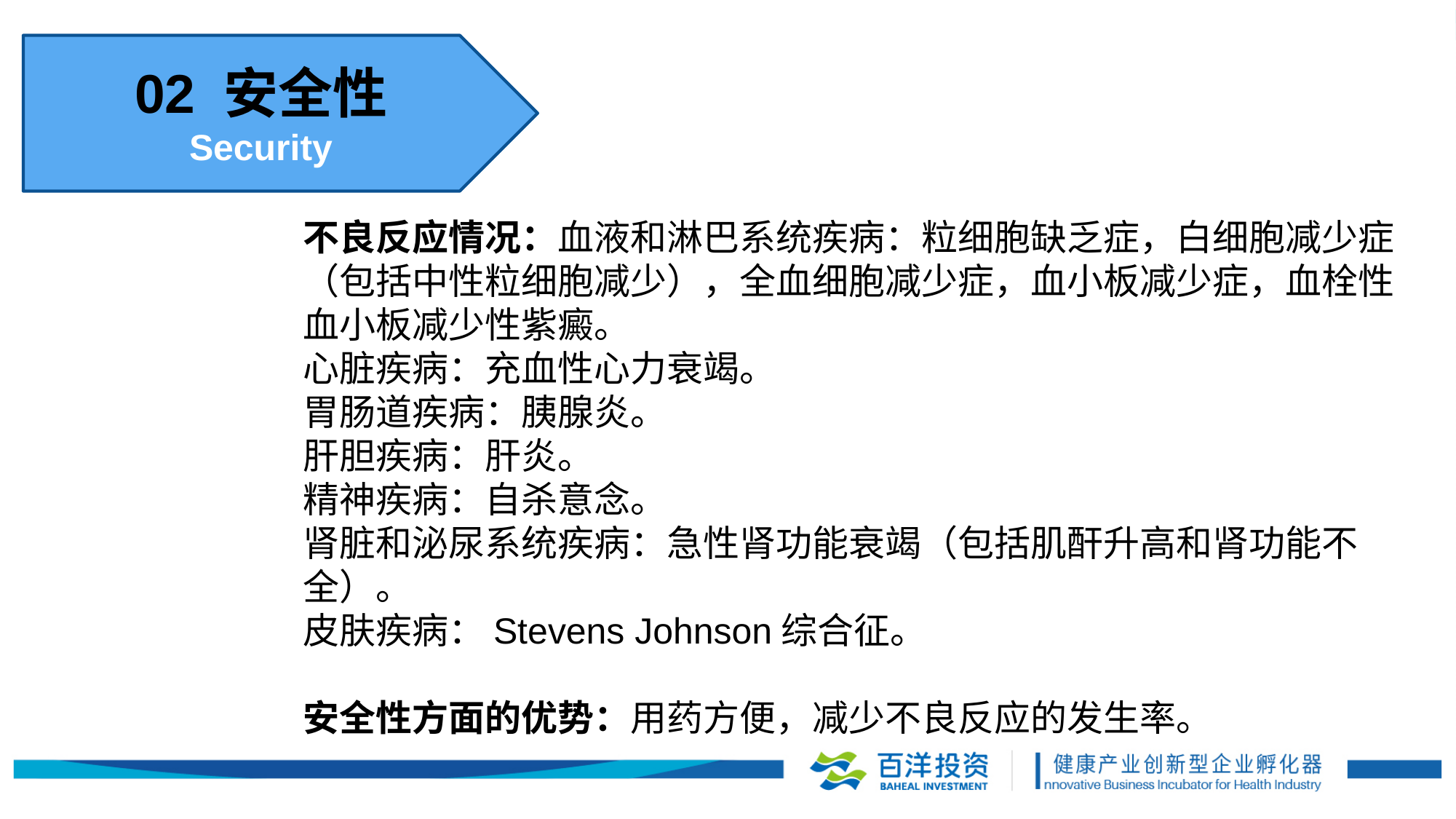

02 安全性
Security
不良反应情况：血液和淋巴系统疾病：粒细胞缺乏症，白细胞减少症（包括中性粒细胞减少），全血细胞减少症，血小板减少症，血栓性血小板减少性紫癜。
心脏疾病：充血性心力衰竭。
胃肠道疾病：胰腺炎。
肝胆疾病：肝炎。
精神疾病：自杀意念。
肾脏和泌尿系统疾病：急性肾功能衰竭（包括肌酐升高和肾功能不全）。
皮肤疾病：Stevens Johnson综合征。

安全性方面的优势：用药方便，减少不良反应的发生率。